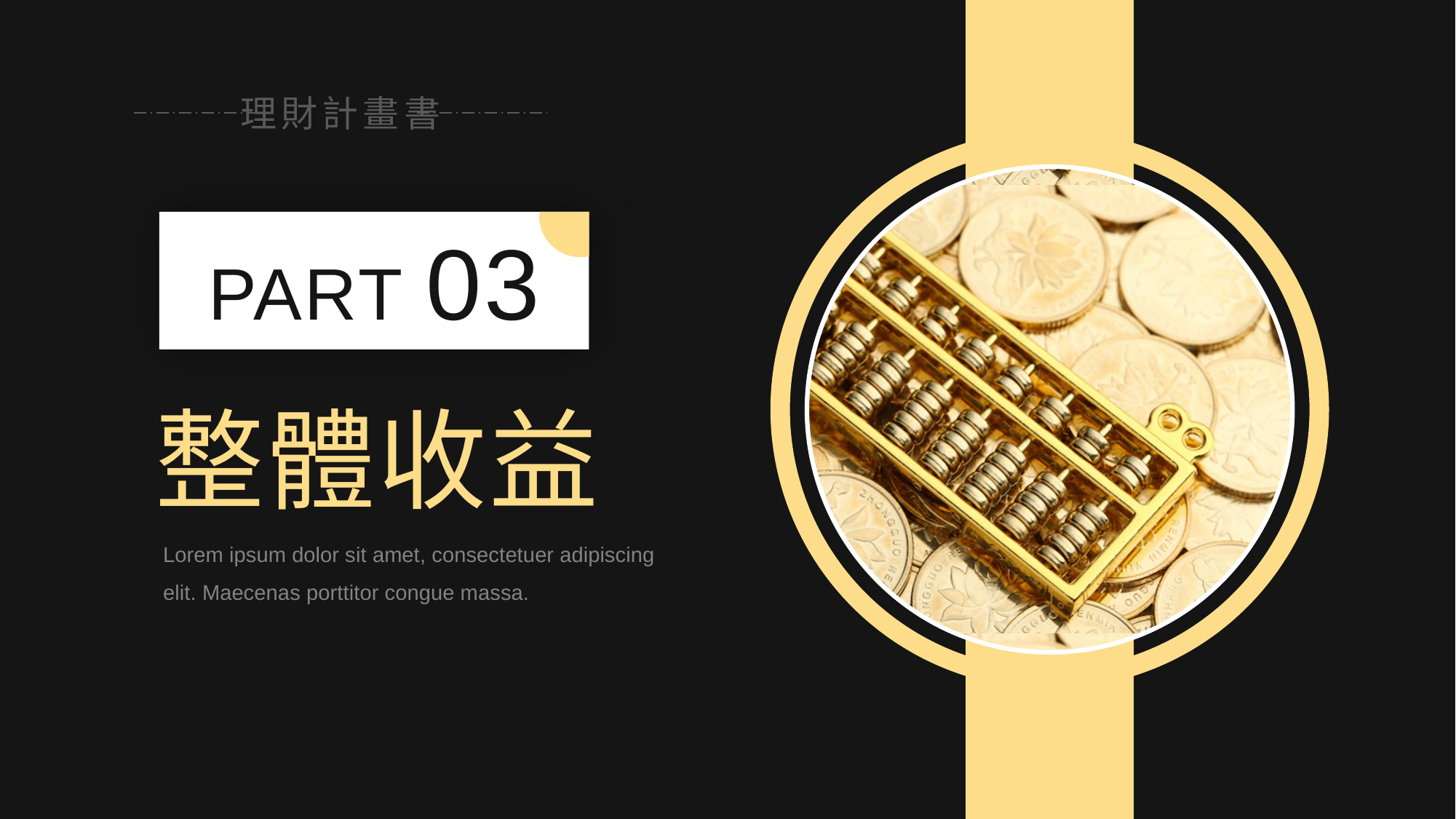

理財計畫書

PART 03
整體收益
Lorem ipsum dolor sit amet, consectetuer adipiscing elit. Maecenas porttitor congue massa.